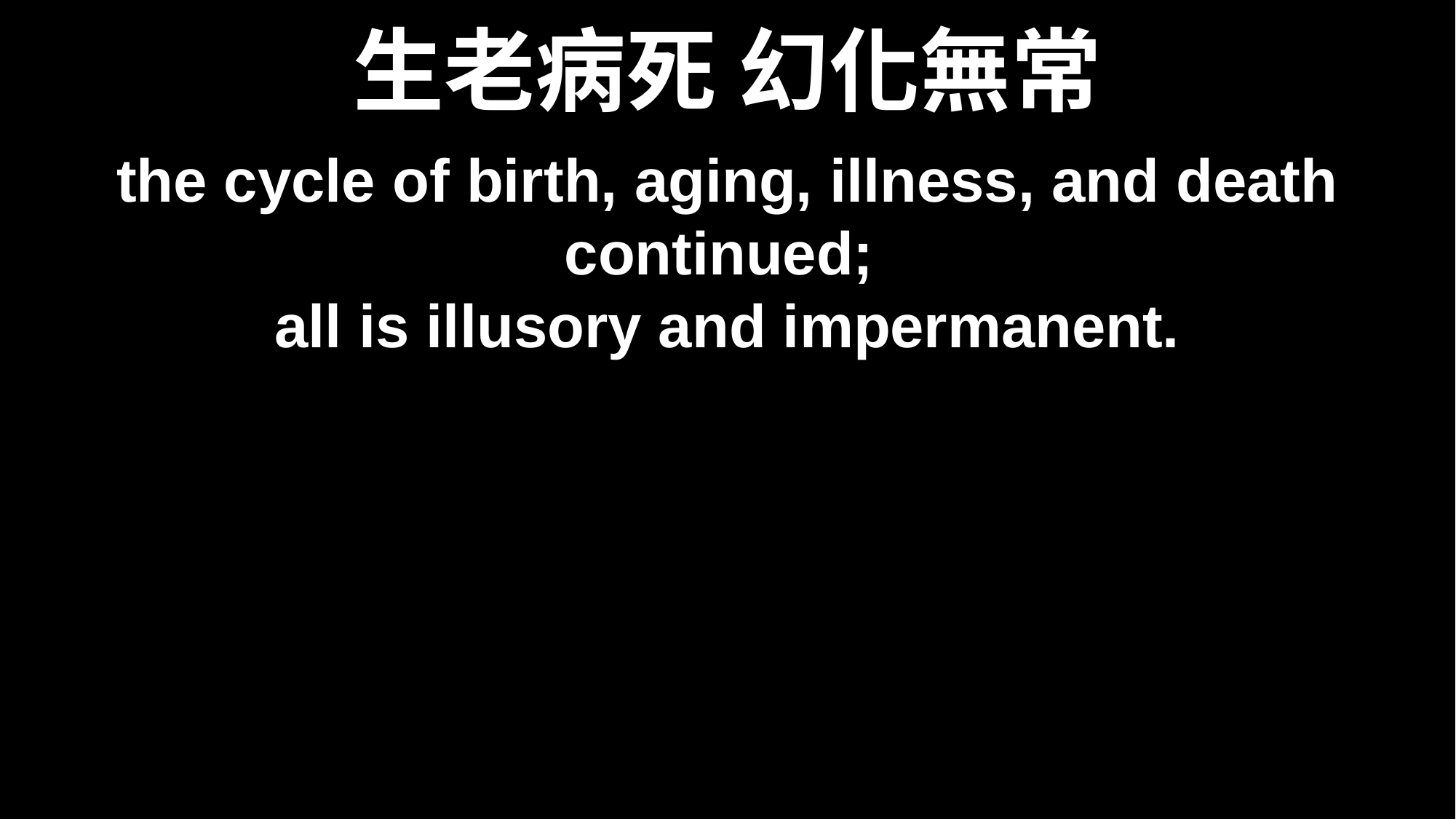

# 生老病死 幻化無常
the cycle of birth, aging, illness, and death continued;
all is illusory and impermanent.